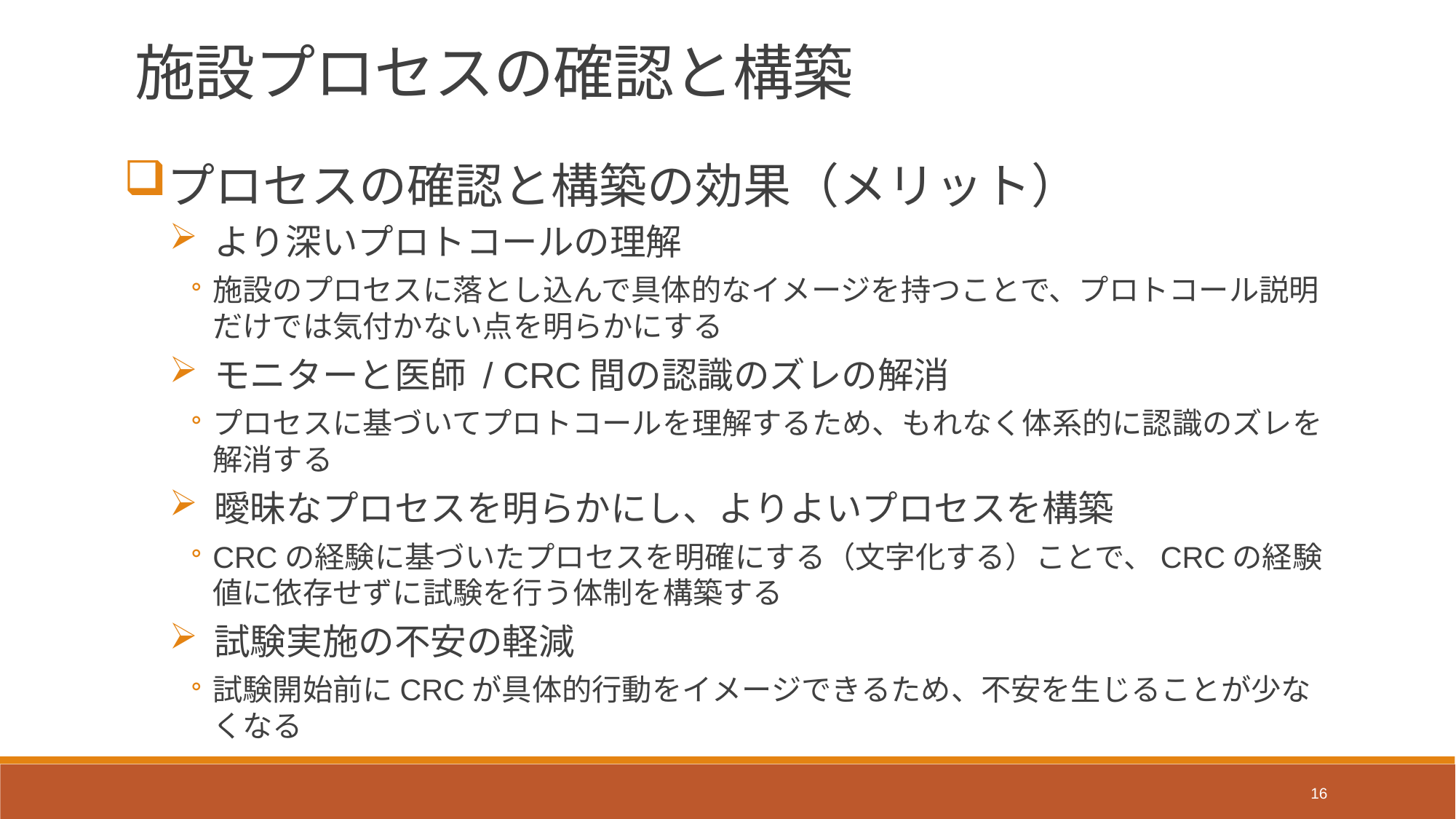

施設プロセスの確認と構築
プロセスの確認と構築の効果（メリット）
 より深いプロトコールの理解
施設のプロセスに落とし込んで具体的なイメージを持つことで、プロトコール説明だけでは気付かない点を明らかにする
 モニターと医師 / CRC間の認識のズレの解消
プロセスに基づいてプロトコールを理解するため、もれなく体系的に認識のズレを解消する
 曖昧なプロセスを明らかにし、よりよいプロセスを構築
CRCの経験に基づいたプロセスを明確にする（文字化する）ことで、CRCの経験値に依存せずに試験を行う体制を構築する
 試験実施の不安の軽減
試験開始前にCRCが具体的行動をイメージできるため、不安を生じることが少なくなる
16